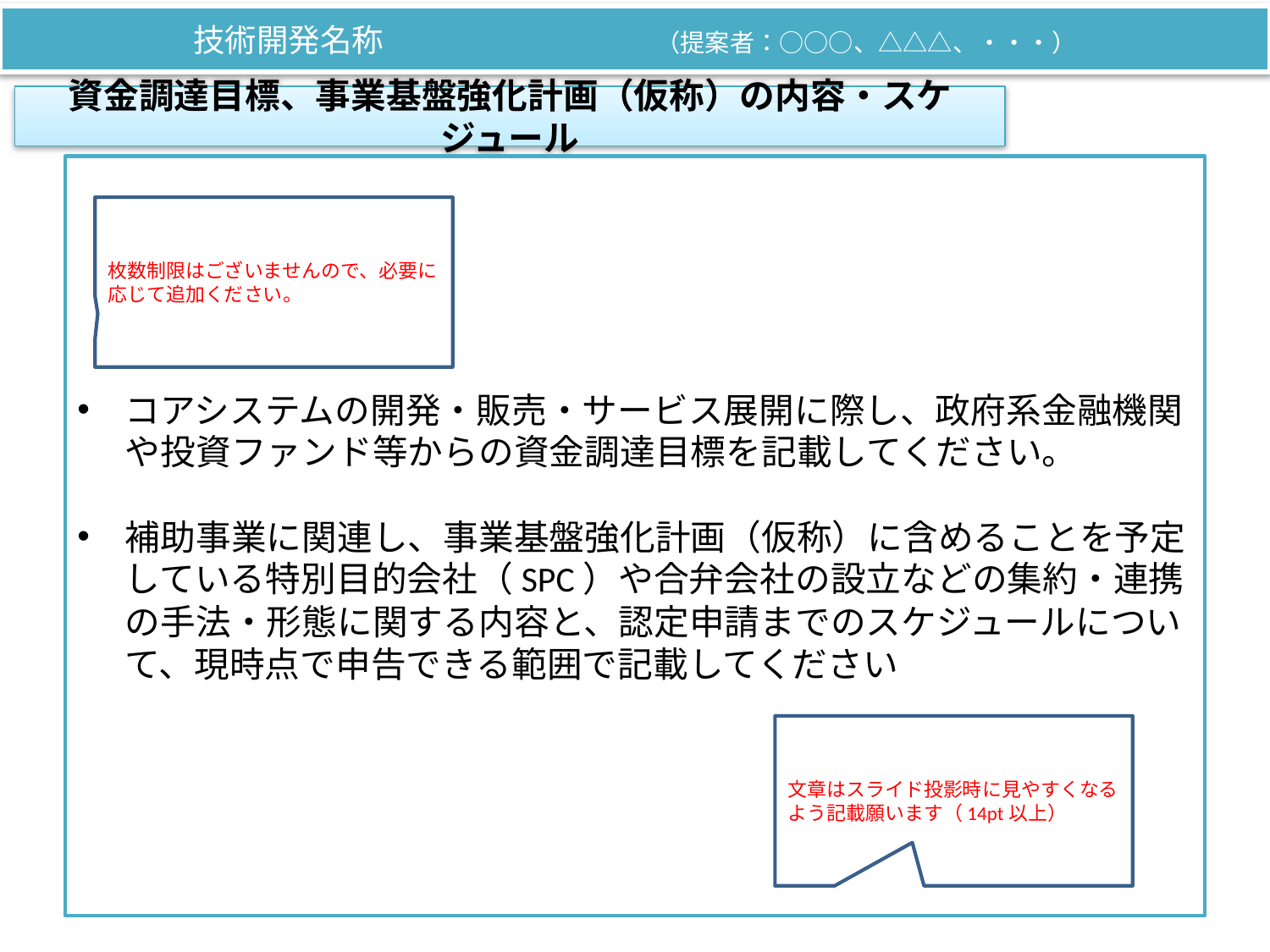

技術開発名称　　　　　　　　　（提案者：○○○、△△△、・・・）
資金調達目標、事業基盤強化計画（仮称）の内容・スケジュール
コアシステムの開発・販売・サービス展開に際し、政府系金融機関や投資ファンド等からの資金調達目標を記載してください。

補助事業に関連し、事業基盤強化計画（仮称）に含めることを予定している特別目的会社（SPC）や合弁会社の設立などの集約・連携の手法・形態に関する内容と、認定申請までのスケジュールについて、現時点で申告できる範囲で記載してください
枚数制限はございませんので、必要に応じて追加ください。
文章はスライド投影時に見やすくなるよう記載願います（14pt以上）